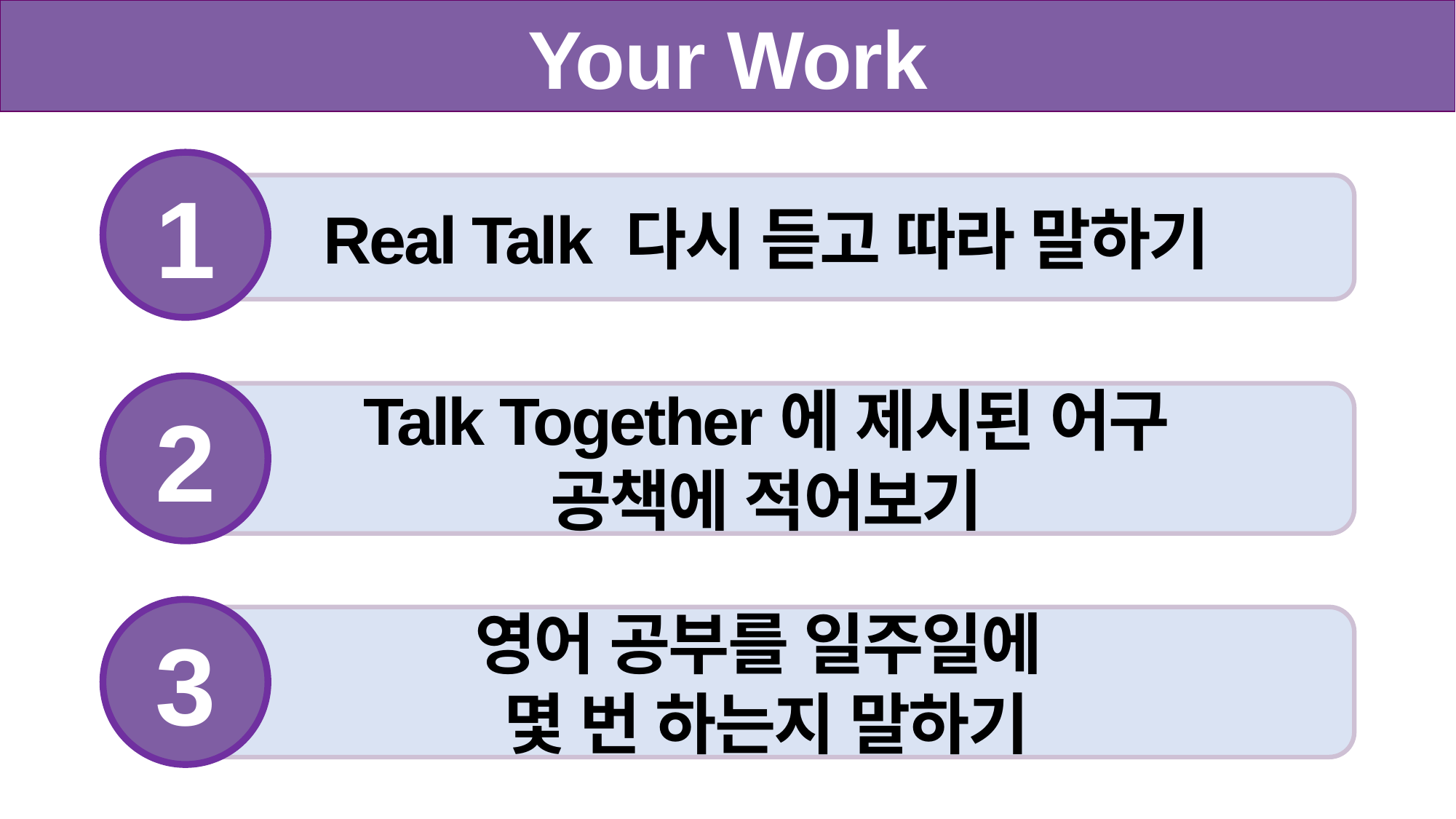

Your Work
1
Real Talk 다시 듣고 따라 말하기
2
Talk Together에 제시된 어구
공책에 적어보기
3
영어 공부를 일주일에
몇 번 하는지 말하기